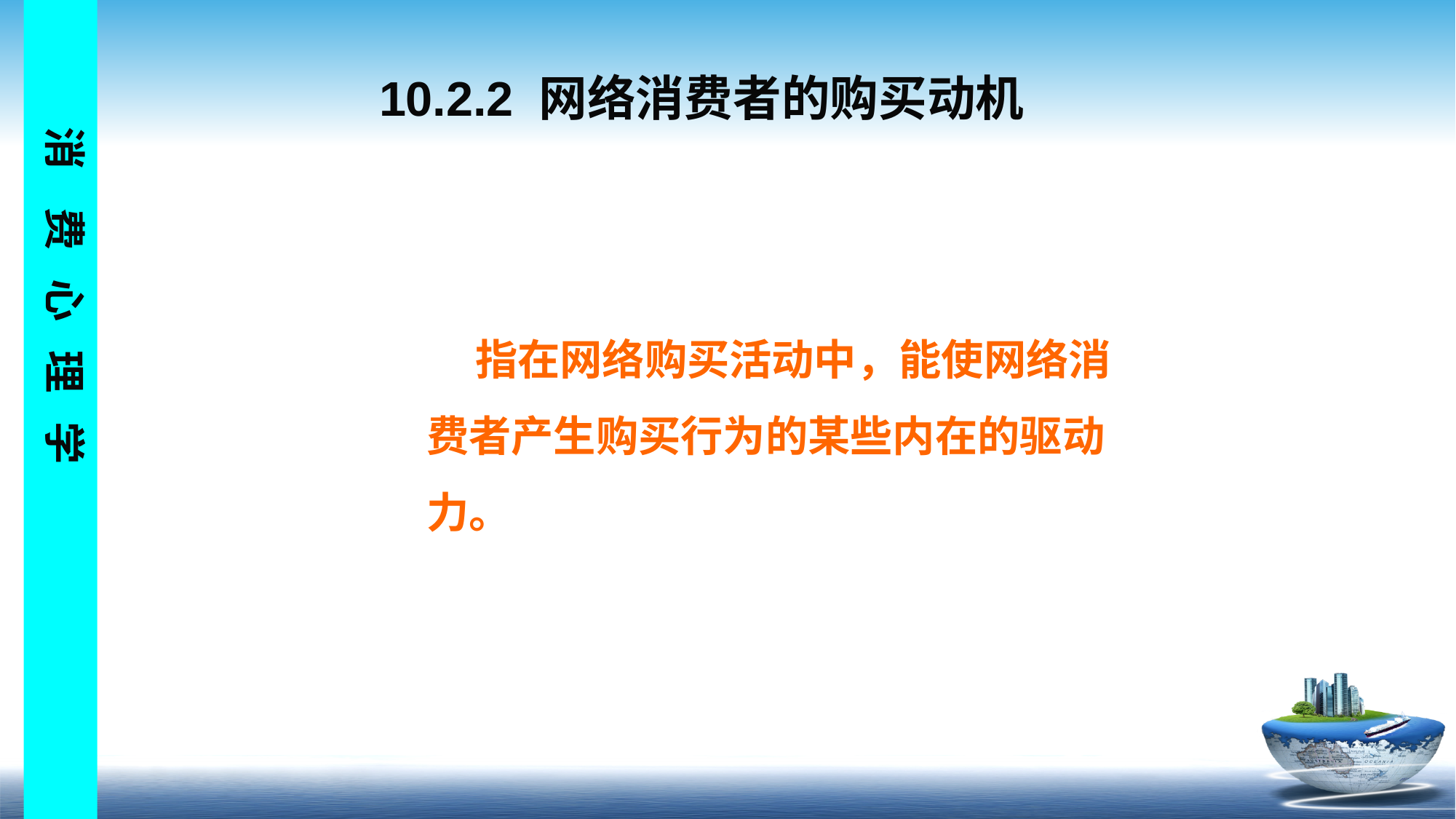

# 10.2.2 网络消费者的购买动机

    指在网络购买活动中，能使网络消费者产生购买行为的某些内在的驱动力。